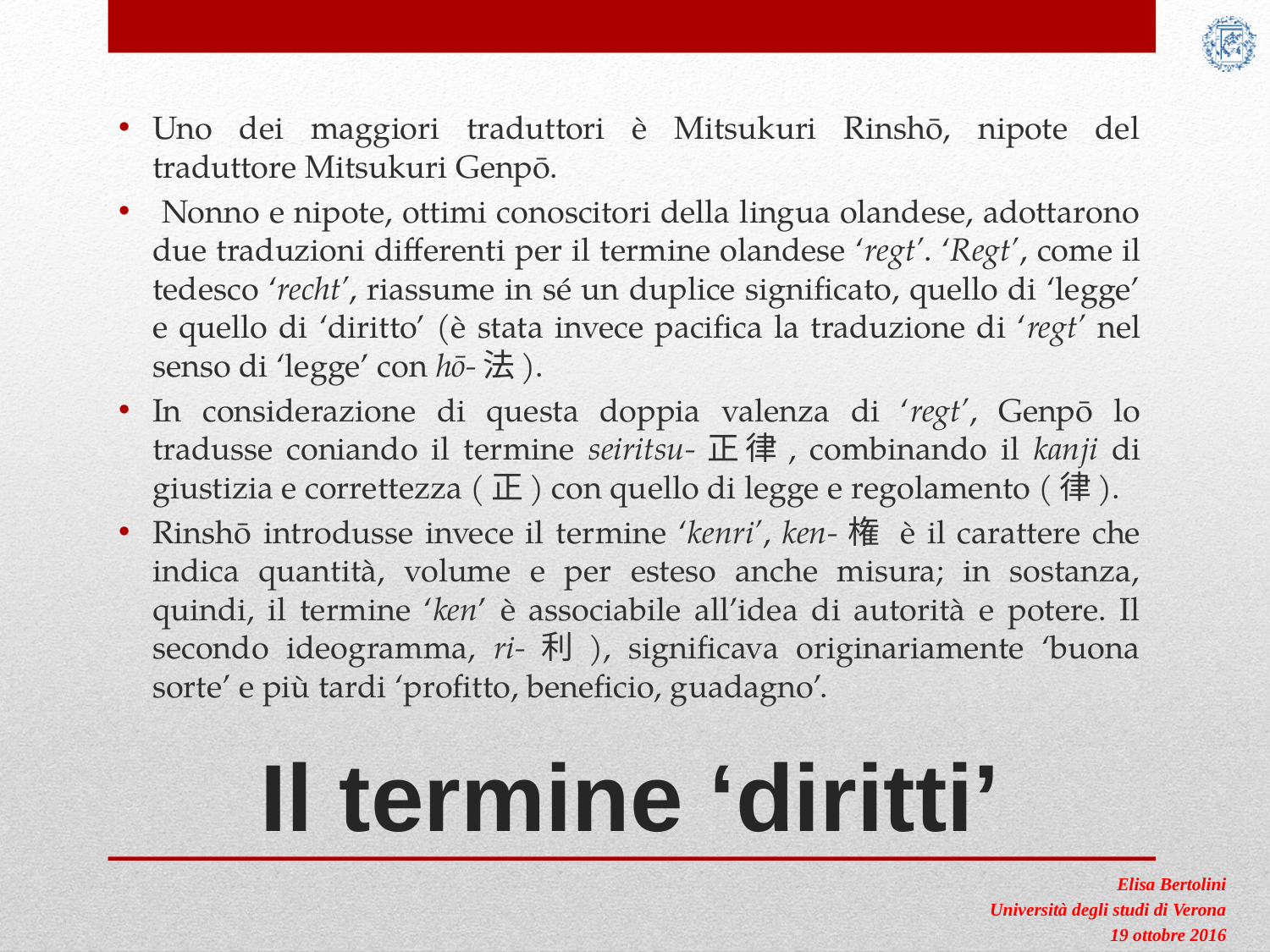

Uno dei maggiori traduttori è Mitsukuri Rinshō, nipote del traduttore Mitsukuri Genpō.
 Nonno e nipote, ottimi conoscitori della lingua olandese, adottarono due traduzioni differenti per il termine olandese ‘regt’. ‘Regt’, come il tedesco ‘recht’, riassume in sé un duplice significato, quello di ‘legge’ e quello di ‘diritto’ (è stata invece pacifica la traduzione di ‘regt’ nel senso di ‘legge’ con hō-法).
In considerazione di questa doppia valenza di ‘regt’, Genpō lo tradusse coniando il termine seiritsu-正律, combinando il kanji di giustizia e correttezza (正) con quello di legge e regolamento (律).
Rinshō introdusse invece il termine ‘kenri’, ken-権 è il carattere che indica quantità, volume e per esteso anche misura; in sostanza, quindi, il termine ‘ken’ è associabile all’idea di autorità e potere. Il secondo ideogramma, ri-利), significava originariamente ‘buona sorte’ e più tardi ‘profitto, beneficio, guadagno’.
# Il termine ‘diritti’